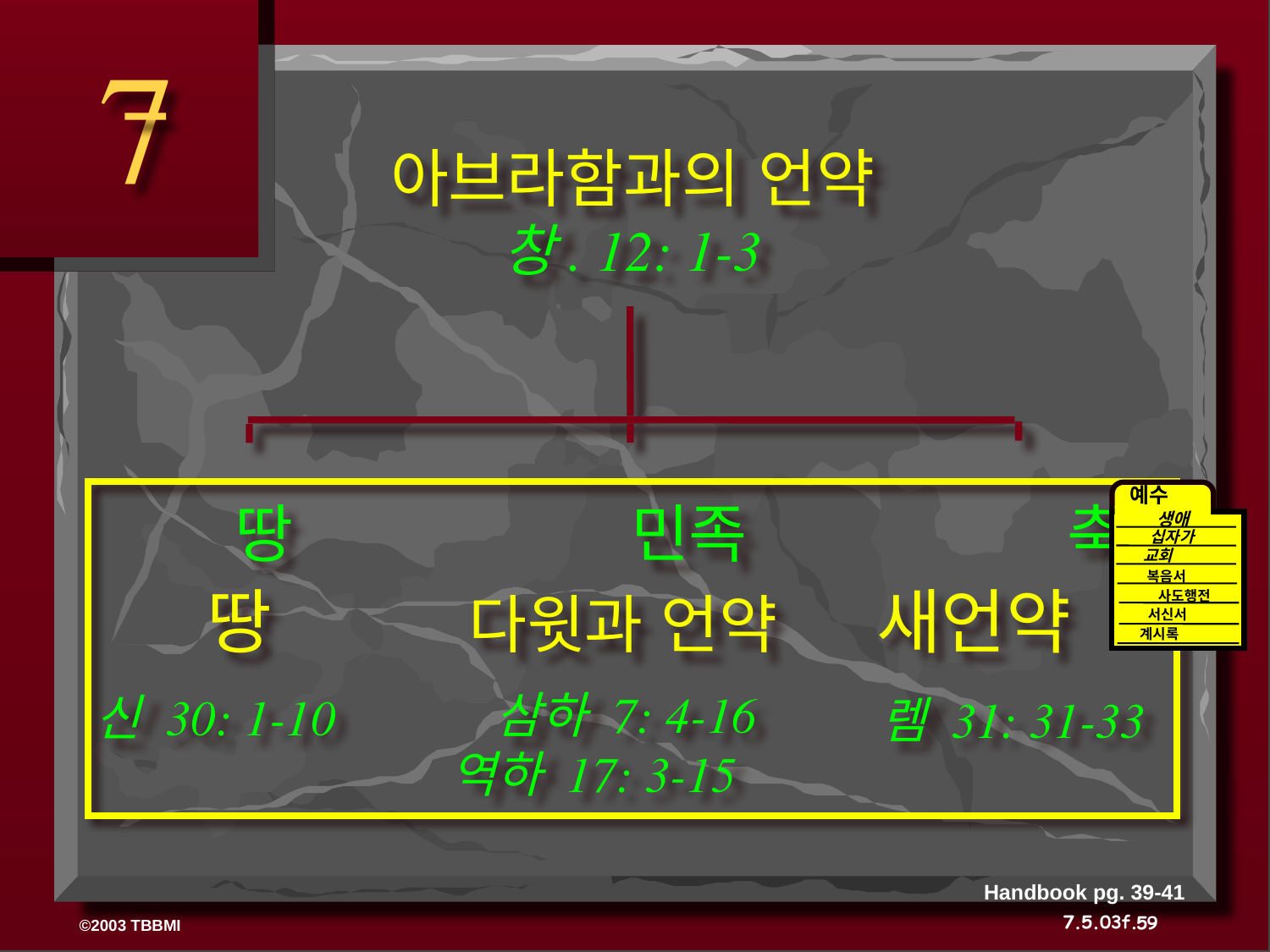

7

아브라함과의 언약
창. 12: 1-3

           땅                   민족                  축복

예수

생애

십자가

교회

복음서

     땅          다윗과 언약     새언약
사도행전

서신서

계시록

   삼하 7: 4-16
역하 17: 3-15
신 30: 1-10
    렘 31: 31-33
Handbook pg. 39-41
59